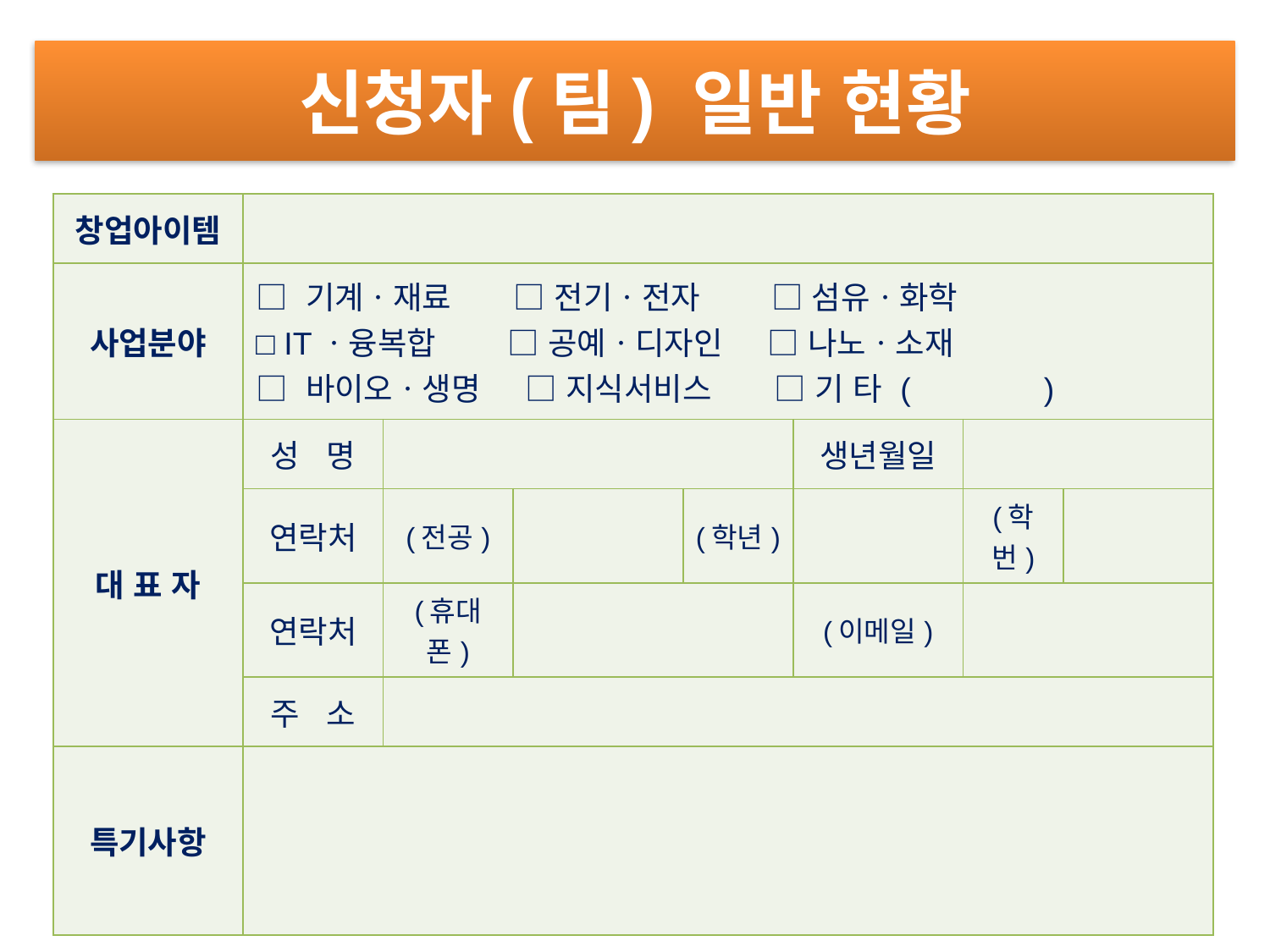

신청자(팀) 일반 현황
| 창업아이템 |  |  |  |  |  |  |  |
| --- | --- | --- | --- | --- | --- | --- | --- |
| 사업분야 | □ 기계ㆍ재료 □ 전기ㆍ전자 □ 섬유ㆍ화학 □ ITㆍ융복합 □ 공예ㆍ디자인 □ 나노ㆍ소재 □ 바이오ㆍ생명 □ 지식서비스 □ 기 타 ( ) |  |  |  |  |  |  |
| 대 표 자 | 성 명 |  |  |  | 생년월일 |  |  |
|  | 연락처 | (전공) |  | (학년) |  | (학번) |  |
|  | 연락처 | (휴대폰) |  |  | (이메일) |  |  |
|  | 주 소 |  |  |  |  |  |  |
| 특기사항 |  |  |  |  |  |  |  |
4